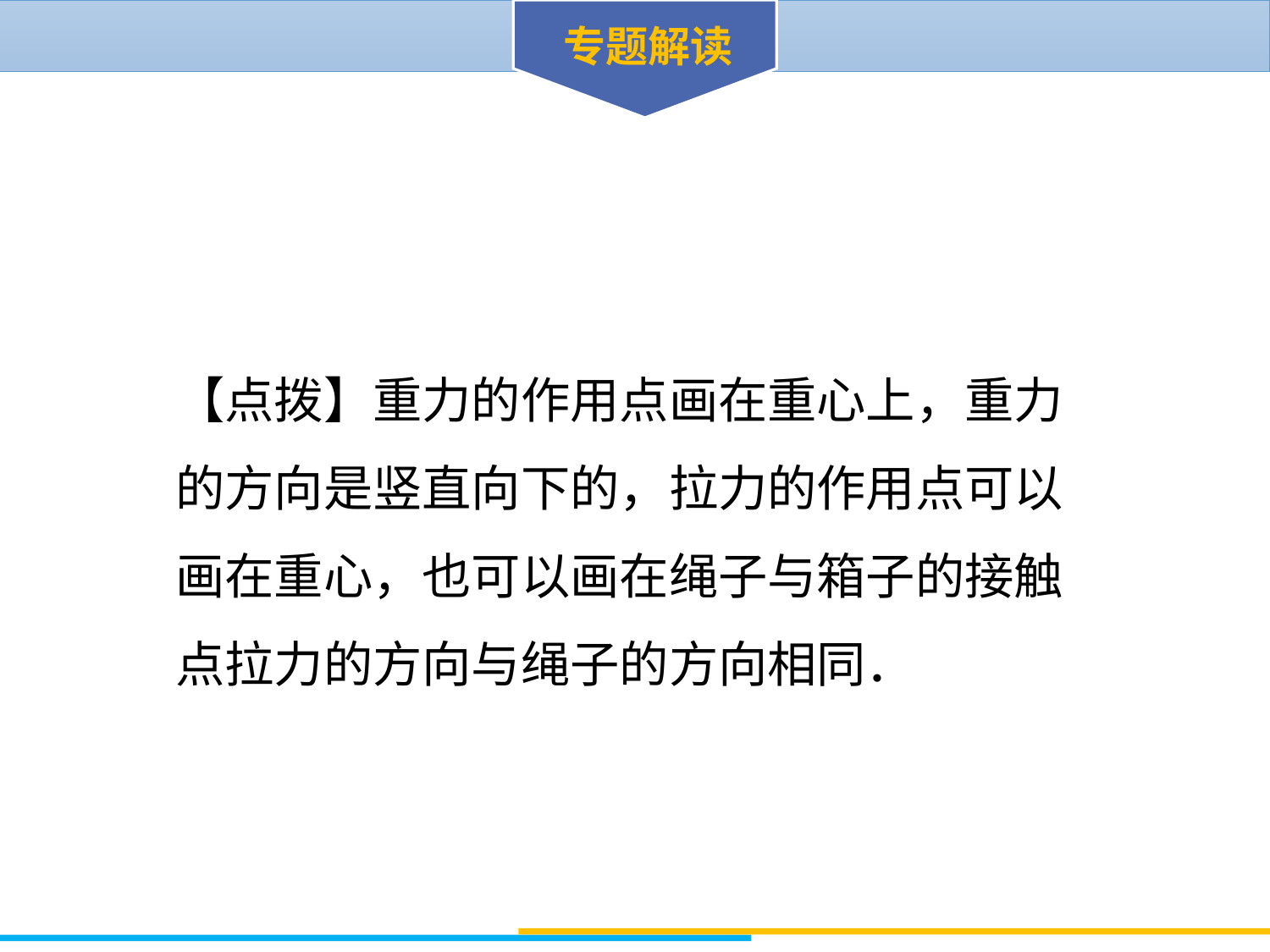

专题解读
【点拨】重力的作用点画在重心上，重力的方向是竖直向下的，拉力的作用点可以画在重心，也可以画在绳子与箱子的接触点拉力的方向与绳子的方向相同．